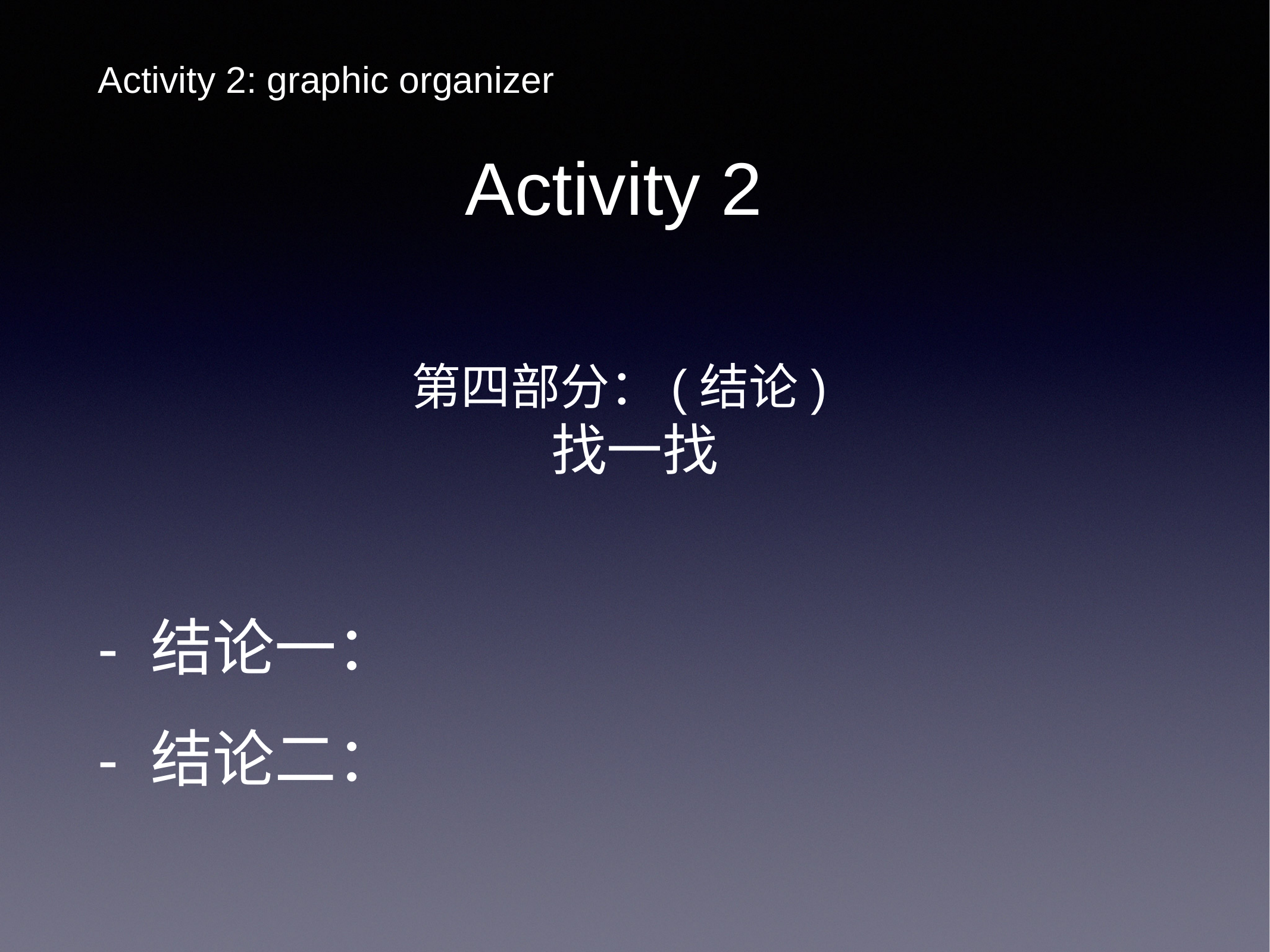

# Activity 2: graphic organizer

Activity 2
第四部分：(结论)
找一找

- 结论一：
- 结论二：